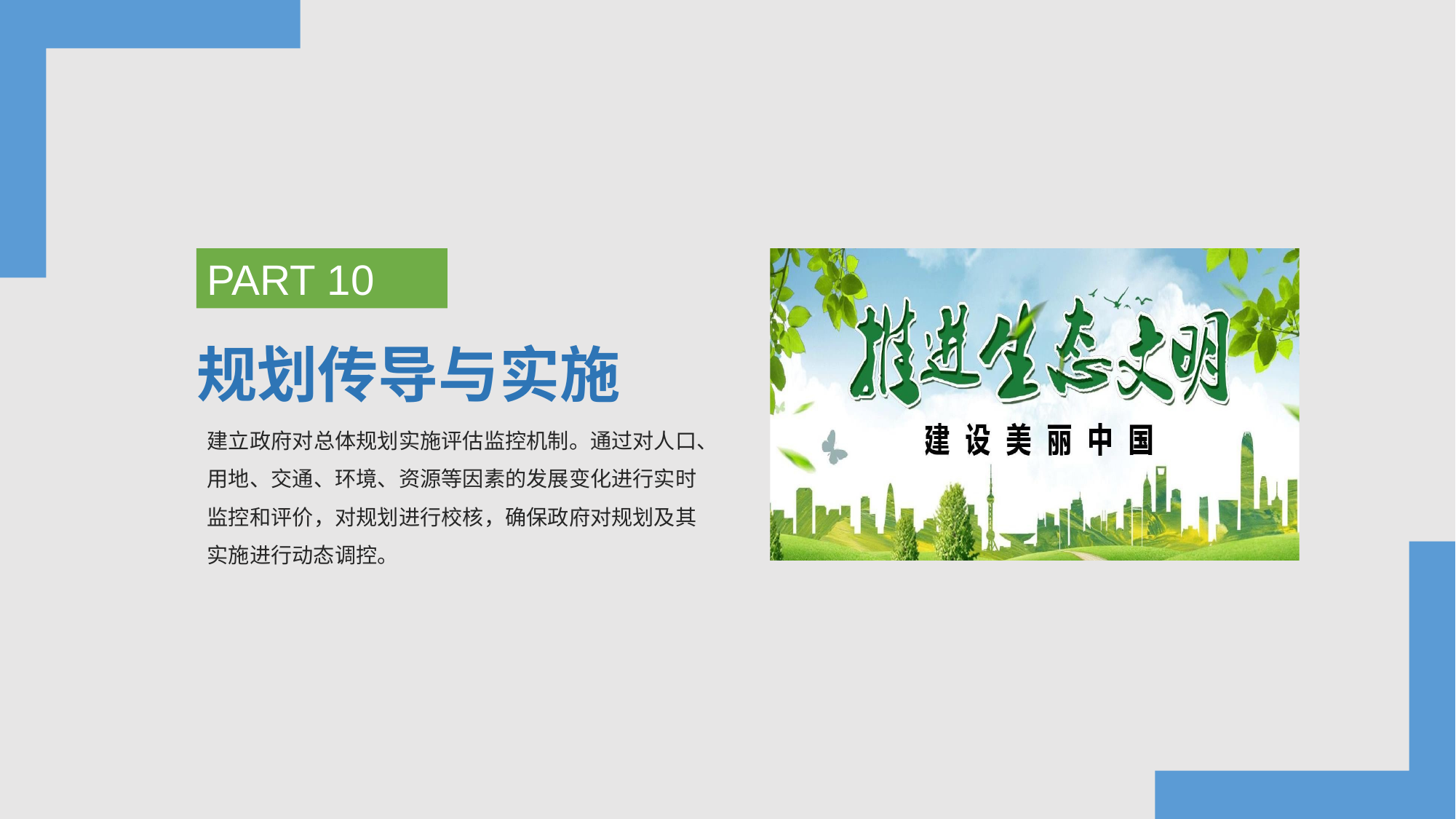

PART 10

规划传导与实施
建立政府对总体规划实施评估监控机制。通过对人口、用地、交通、环境、资源等因素的发展变化进行实时监控和评价，对规划进行校核，确保政府对规划及其实施进行动态调控。